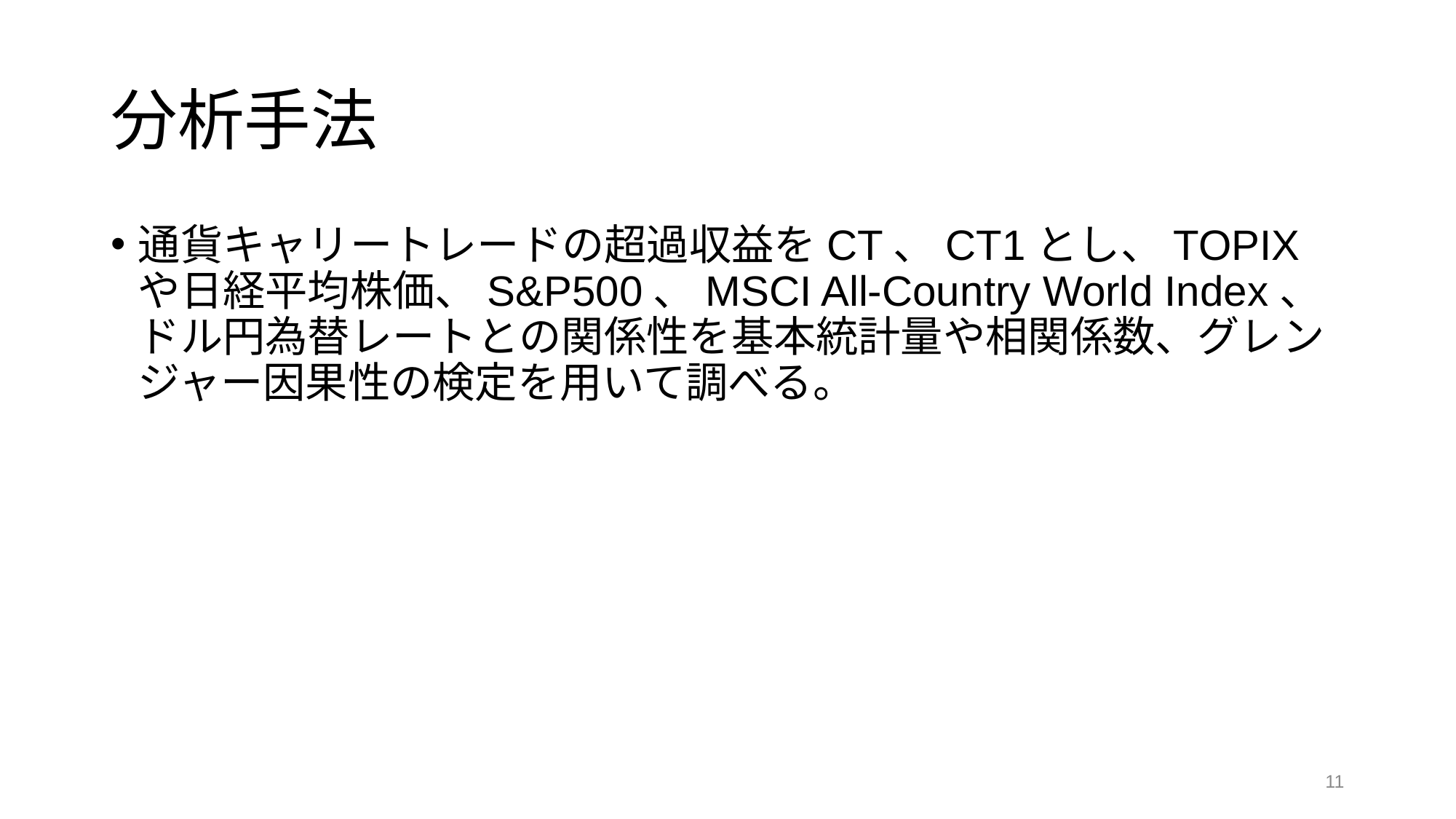

# 分析手法
通貨キャリートレードの超過収益をCT、CT1とし、TOPIXや日経平均株価、S&P500、MSCI All-Country World Index、ドル円為替レートとの関係性を基本統計量や相関係数、グレンジャー因果性の検定を用いて調べる。
11